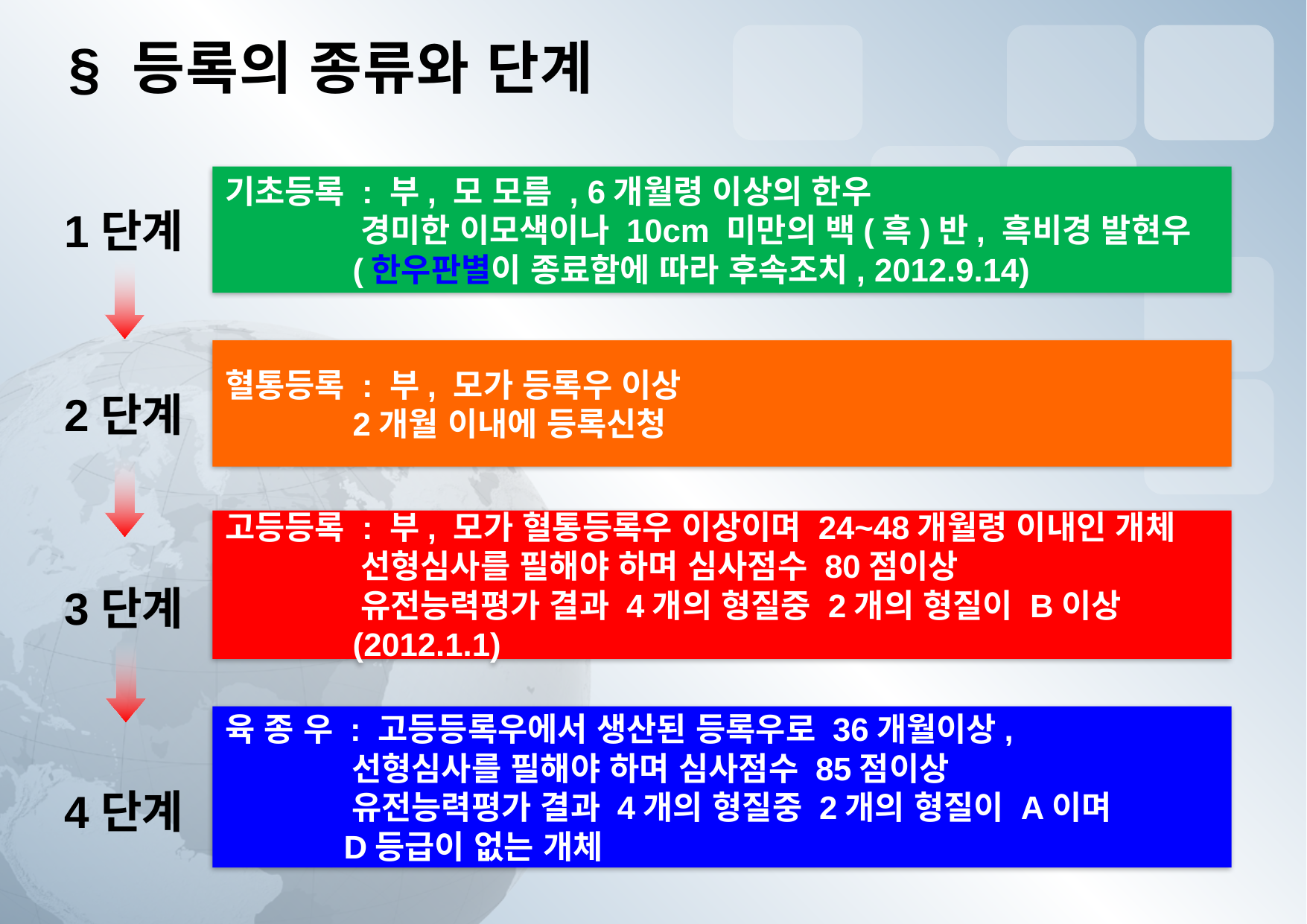

§ 등록의 종류와 단계

1단계

2단계

3단계

4단계
기초등록 : 부, 모 모름 , 6개월령 이상의 한우
              경미한 이모색이나 10cm 미만의 백(흑)반, 흑비경 발현우
              (한우판별이 종료함에 따라 후속조치, 2012.9.14)

혈통등록 : 부, 모가 등록우 이상
              2개월 이내에 등록신청

고등등록 : 부, 모가 혈통등록우 이상이며 24~48개월령 이내인 개체
              선형심사를 필해야 하며 심사점수 80점이상
              유전능력평가 결과 4개의 형질중 2개의 형질이 B이상
              (2012.1.1)

육 종 우 : 고등등록우에서 생산된 등록우로 36개월이상,
             선형심사를 필해야 하며 심사점수 85점이상
             유전능력평가 결과 4개의 형질중 2개의 형질이 A이며
             D등급이 없는 개체